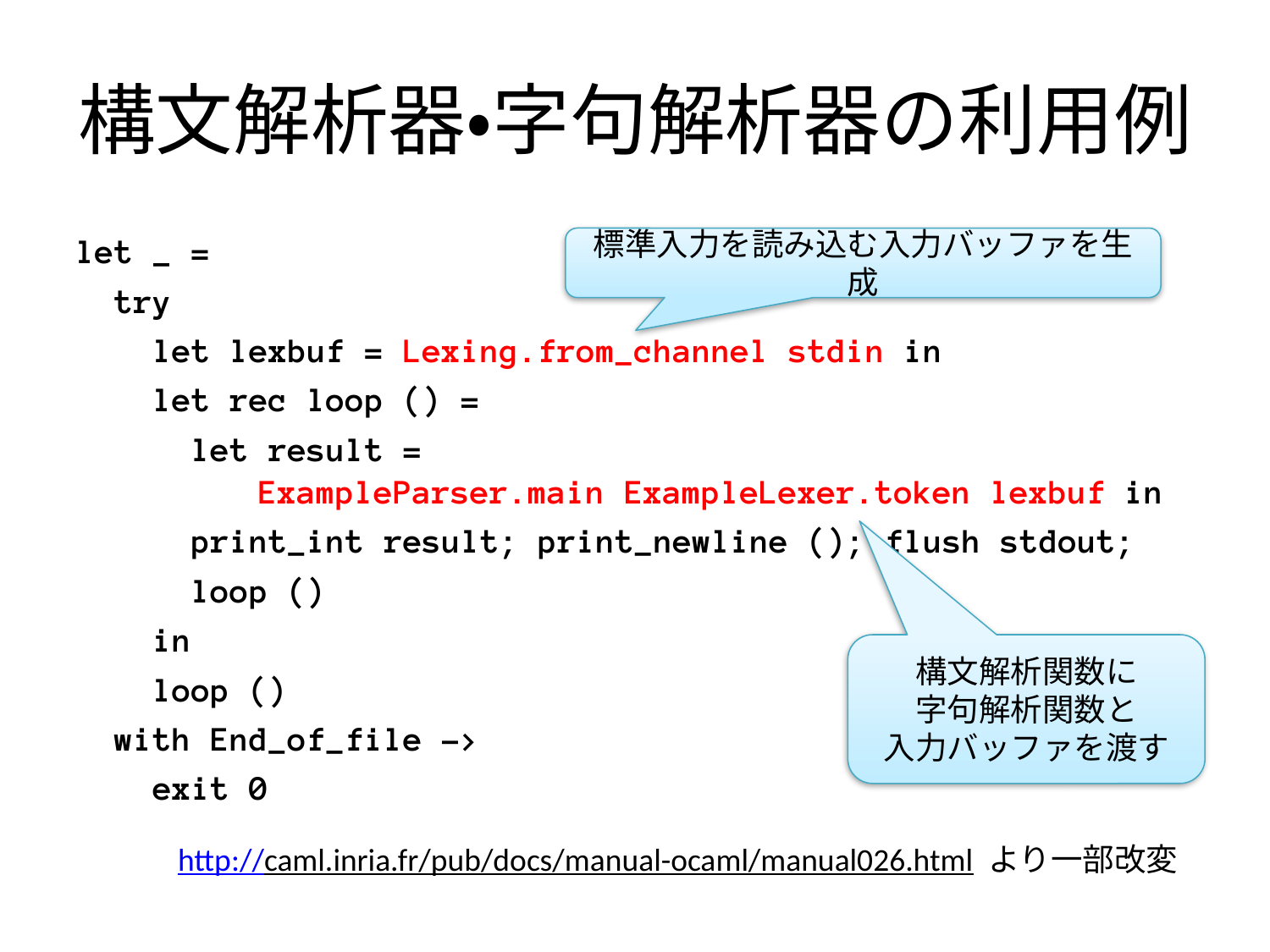

# 構文解析器・字句解析器の利用例
let _ =
  try
    let lexbuf = Lexing.from_channel stdin in
    let rec loop () =
      let result =
       ExampleParser.main ExampleLexer.token lexbuf in
      print_int result; print_newline (); flush stdout;
      loop ()
    in
    loop ()
  with End_of_file ->
    exit 0
標準入力を読み込む入力バッファを生成
構文解析関数に
字句解析関数と
入力バッファを渡す
http://caml.inria.fr/pub/docs/manual-ocaml/manual026.html より一部改変